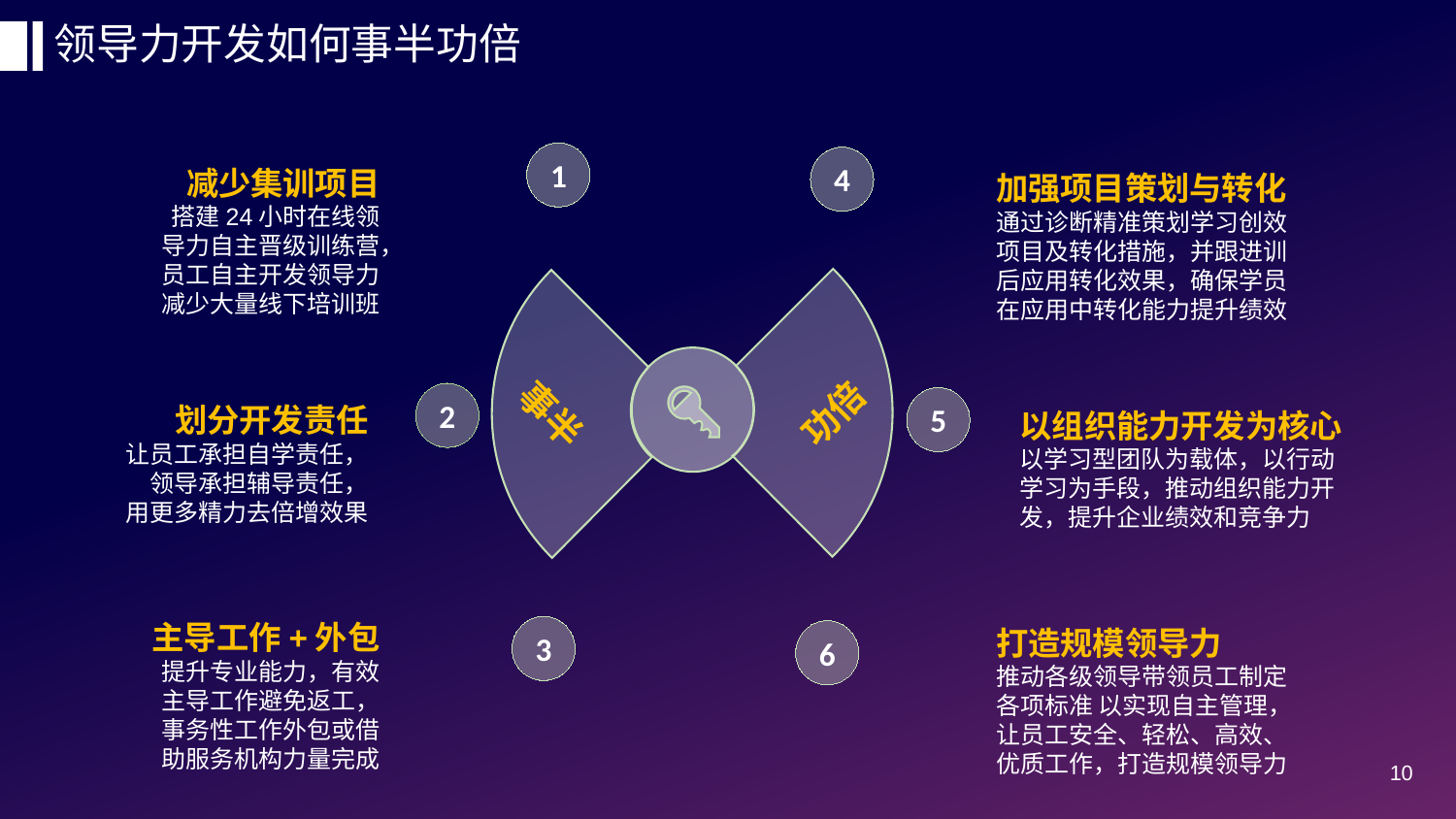

领导力开发如何事半功倍

减少集训项目
搭建24小时在线领导力自主晋级训练营，员工自主开发领导力
减少大量线下培训班
加强项目策划与转化
通过诊断精准策划学习创效项目及转化措施，并跟进训后应用转化效果，确保学员在应用中转化能力提升绩效
1
4
功倍
事半

划分开发责任
让员工承担自学责任，领导承担辅导责任，
用更多精力去倍增效果
以组织能力开发为核心
以学习型团队为载体，以行动学习为手段，推动组织能力开发，提升企业绩效和竞争力
2
5
主导工作+外包
提升专业能力，有效主导工作避免返工，事务性工作外包或借助服务机构力量完成
打造规模领导力
推动各级领导带领员工制定各项标准 以实现自主管理，让员工安全、轻松、高效、优质工作，打造规模领导力
3
6
10